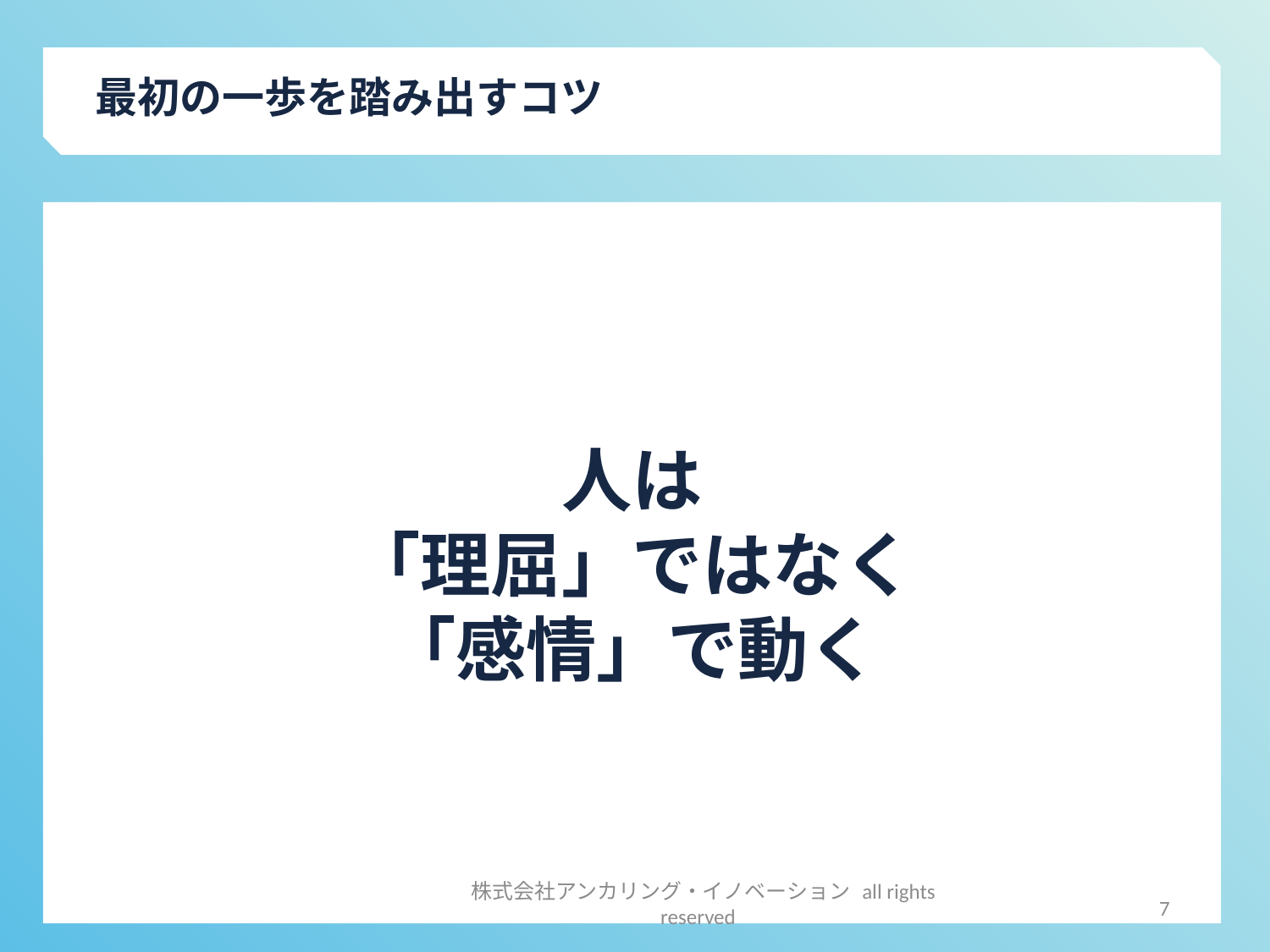

最初の一歩を踏み出すコツ
人は
「理屈」ではなく
「感情」で動く
7
株式会社アンカリング・イノベーション all rights reserved